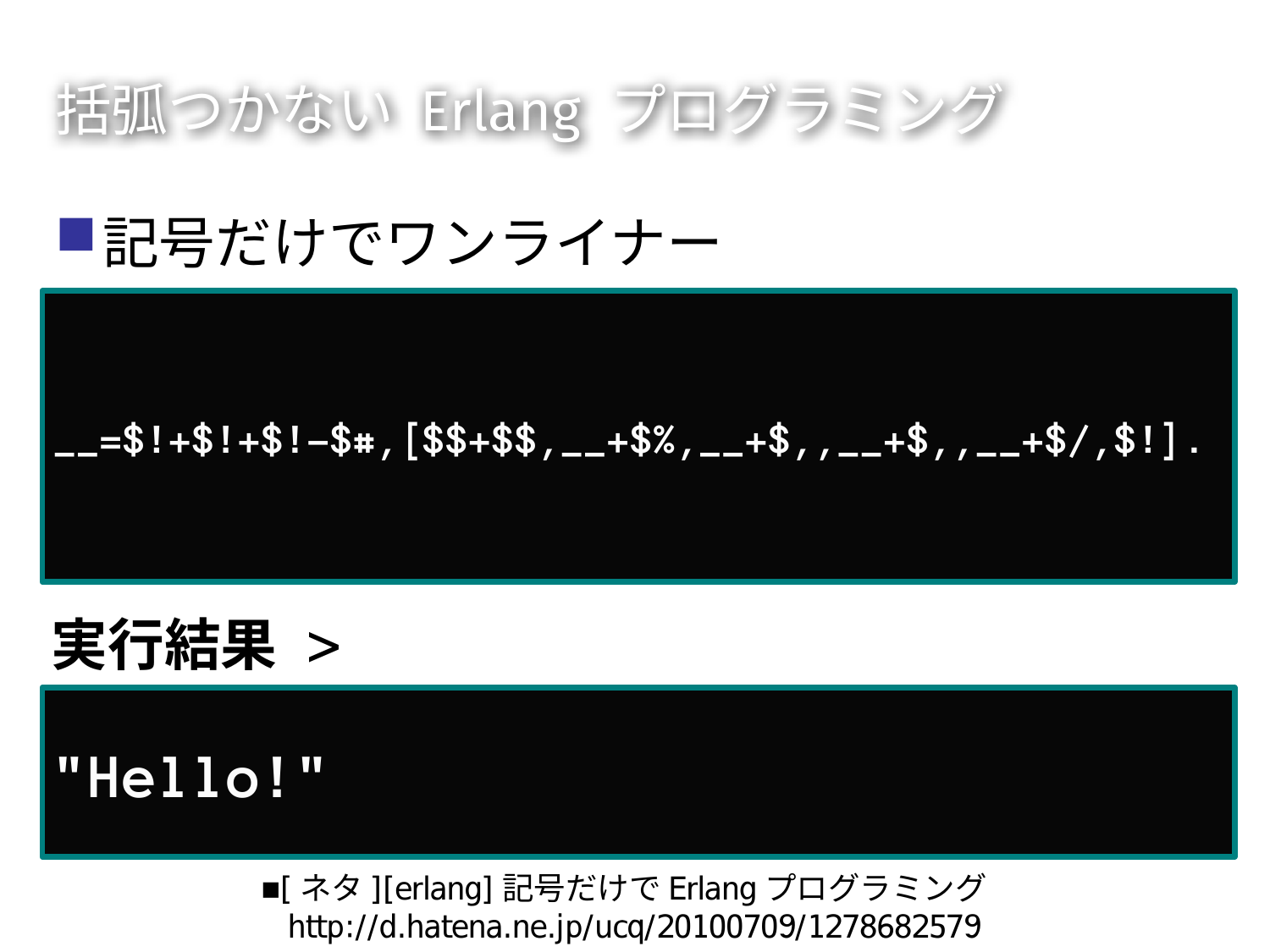

# 括弧つかない Erlang プログラミング
記号だけでワンライナー
__=$!+$!+$!-$#,[$$+$$,__+$%,__+$,,__+$,,__+$/,$!].
実行結果 >
"Hello!"
■[ネタ][erlang]記号だけでErlangプログラミング
http://d.hatena.ne.jp/ucq/20100709/1278682579